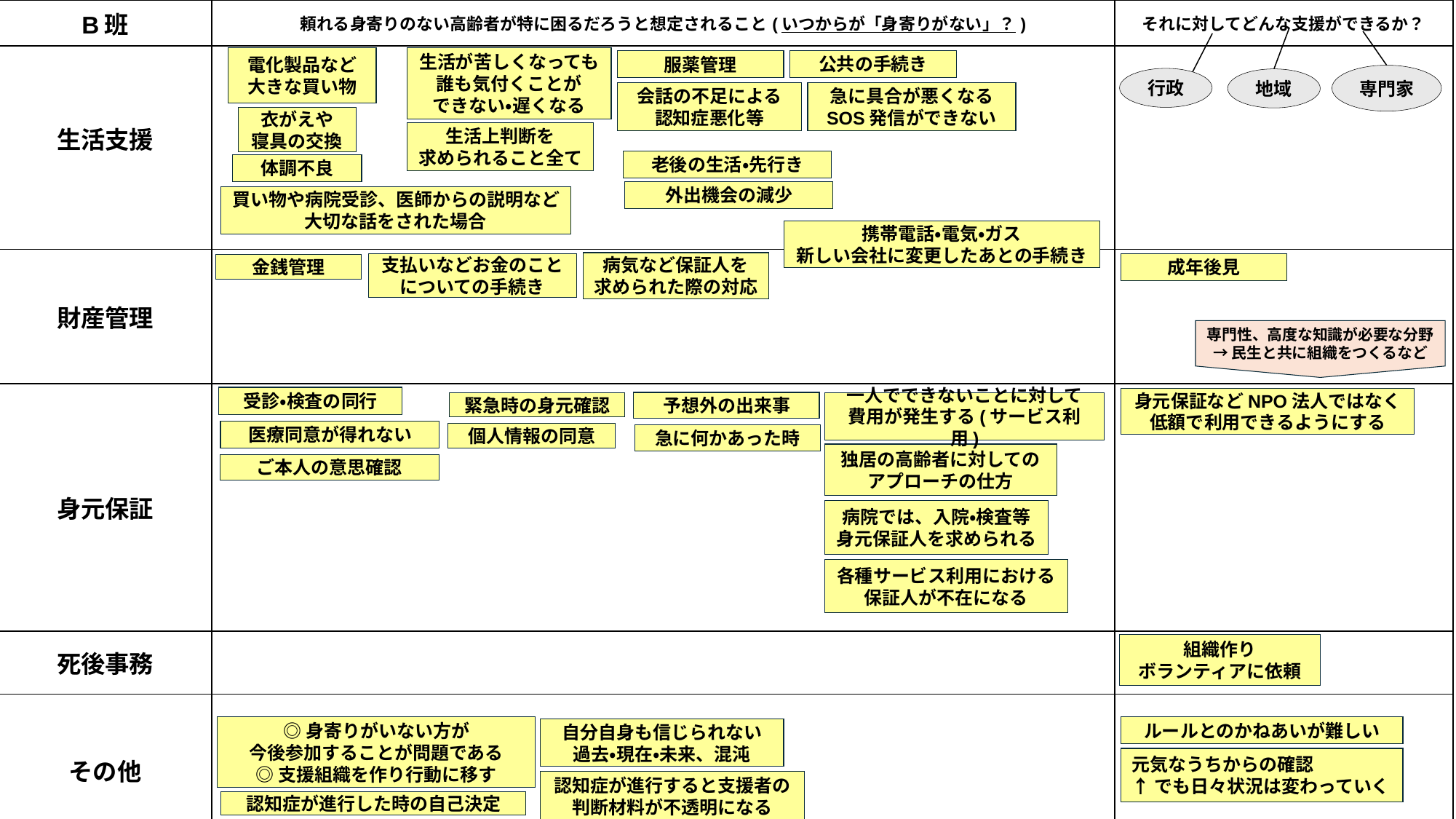

| B班 | 頼れる身寄りのない高齢者が特に困るだろうと想定されること(いつからが「身寄りがない」？) | それに対してどんな支援ができるか？ |
| --- | --- | --- |
| 生活支援 |  |  |
| 財産管理 |  |  |
| 身元保証 |  |  |
| 死後事務 |  |  |
| その他 |  |  |
生活が苦しくなっても
誰も気付くことが
できない・遅くなる
電化製品など
大きな買い物
公共の手続き
服薬管理
専門家
行政
地域
会話の不足による
認知症悪化等
急に具合が悪くなる
SOS発信ができない
衣がえや
寝具の交換
生活上判断を
求められること全て
老後の生活・先行き
体調不良
外出機会の減少
買い物や病院受診、医師からの説明など
大切な話をされた場合
携帯電話・電気・ガス
新しい会社に変更したあとの手続き
病気など保証人を
求められた際の対応
成年後見
支払いなどお金のこと
についての手続き
金銭管理
専門性、高度な知識が必要な分野
→民生と共に組織をつくるなど
受診・検査の同行
身元保証などNPO法人ではなく
低額で利用できるようにする
予想外の出来事
一人でできないことに対して
費用が発生する(サービス利用)
緊急時の身元確認
医療同意が得れない
個人情報の同意
急に何かあった時
独居の高齢者に対しての
アプローチの仕方
ご本人の意思確認
病院では、入院・検査等
身元保証人を求められる
各種サービス利用における
保証人が不在になる
組織作り
ボランティアに依頼
◎身寄りがいない方が
今後参加することが問題である
◎支援組織を作り行動に移す
ルールとのかねあいが難しい
自分自身も信じられない
過去・現在・未来、混沌
元気なうちからの確認
↑でも日々状況は変わっていく
認知症が進行すると支援者の
判断材料が不透明になる
認知症が進行した時の自己決定